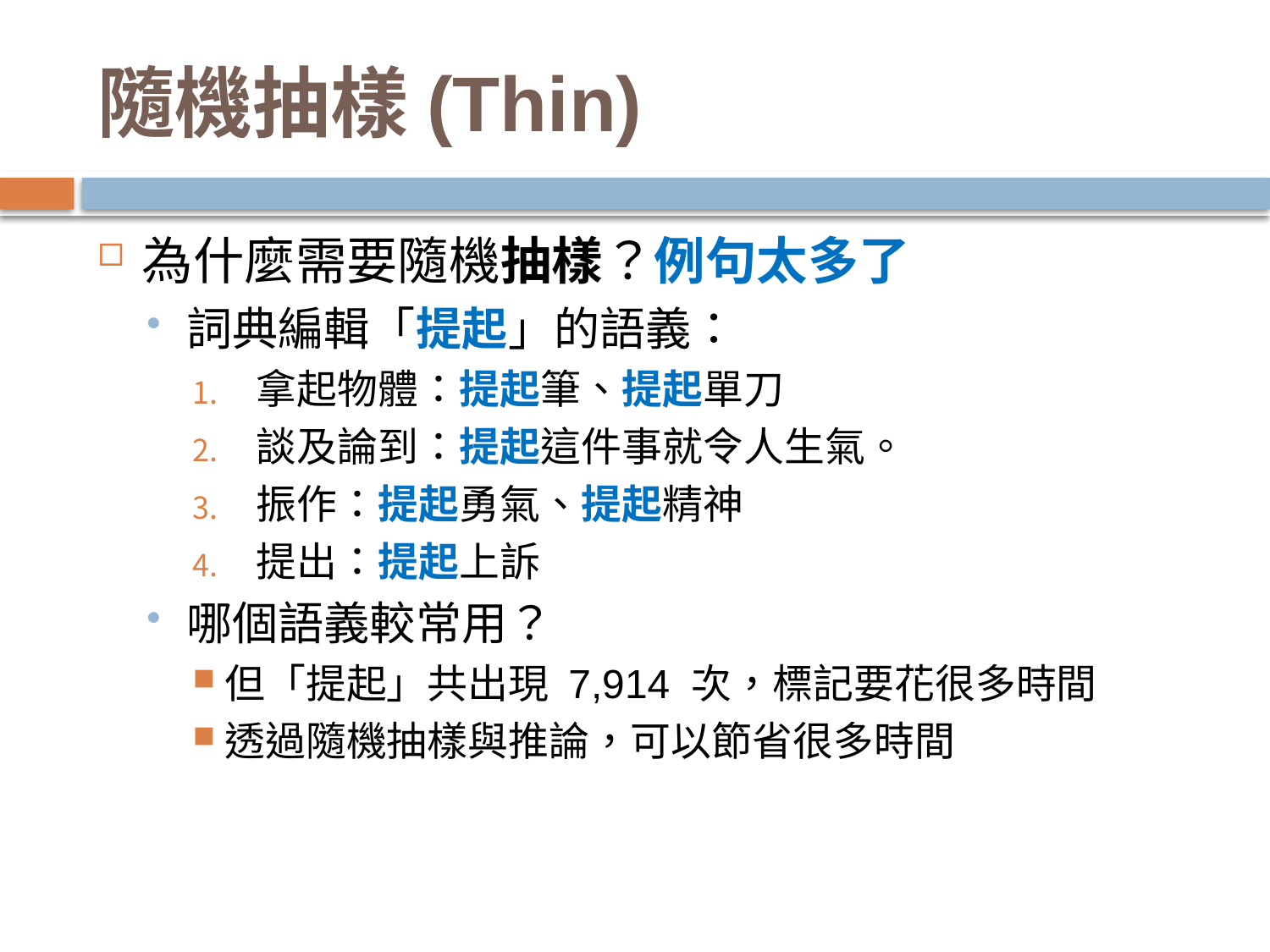

# 隨機抽樣(Thin)
為什麼需要隨機抽樣？例句太多了
詞典編輯「提起」的語義：
拿起物體：提起筆、提起單刀
談及論到：提起這件事就令人生氣。
振作：提起勇氣、提起精神
提出：提起上訴
哪個語義較常用？
但「提起」共出現 7,914 次，標記要花很多時間
透過隨機抽樣與推論，可以節省很多時間